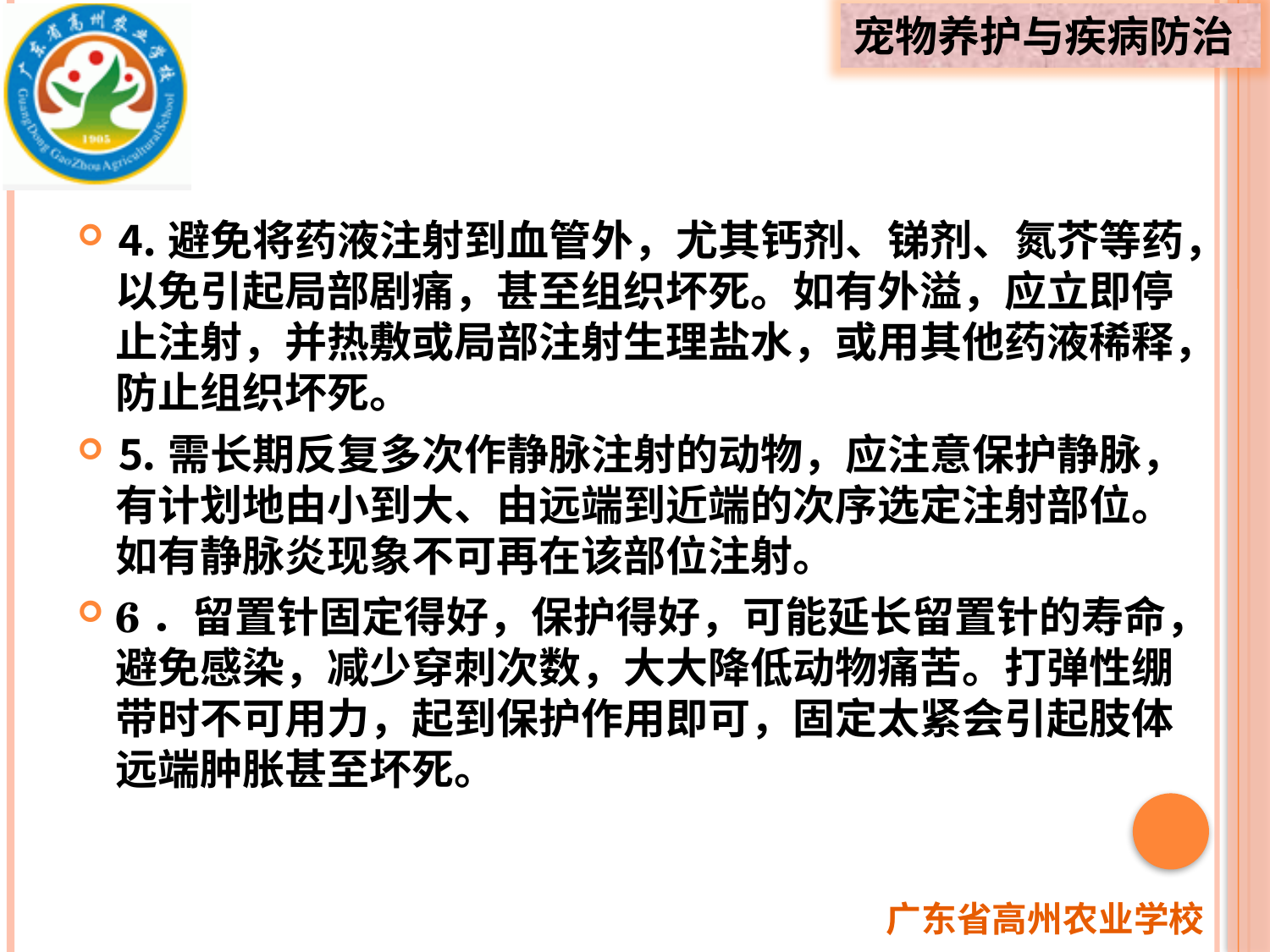

⒋避免将药液注射到血管外，尤其钙剂、锑剂、氮芥等药，以免引起局部剧痛，甚至组织坏死。如有外溢，应立即停止注射，并热敷或局部注射生理盐水，或用其他药液稀释，防止组织坏死。
⒌需长期反复多次作静脉注射的动物，应注意保护静脉，有计划地由小到大、由远端到近端的次序选定注射部位。如有静脉炎现象不可再在该部位注射。
6．留置针固定得好，保护得好，可能延长留置针的寿命，避免感染，减少穿刺次数，大大降低动物痛苦。打弹性绷带时不可用力，起到保护作用即可，固定太紧会引起肢体远端肿胀甚至坏死。